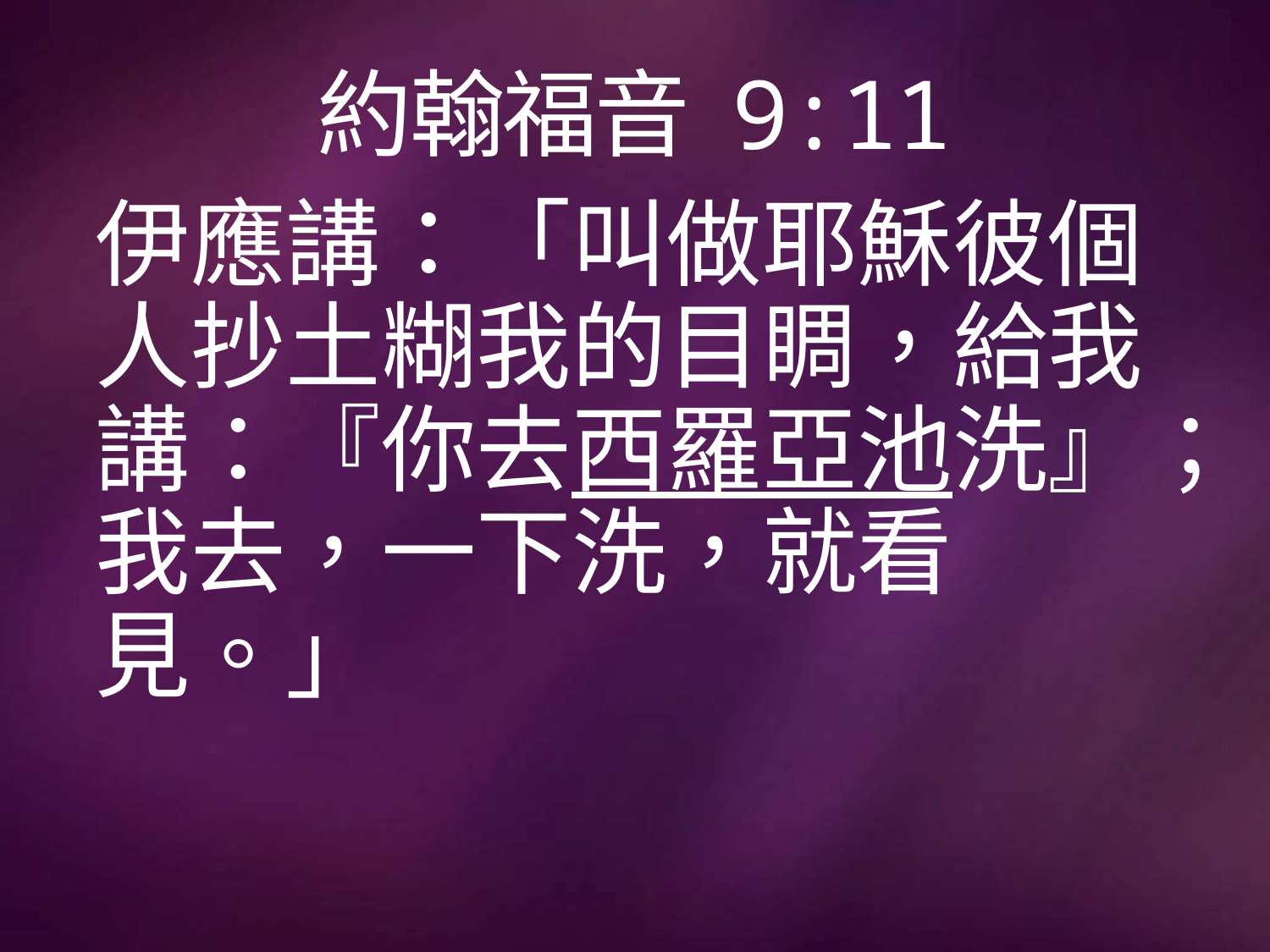

# 約翰福音 9:11
伊應講：「叫做耶穌彼個人抄土糊我的目睭，給我講：『你去西羅亞池洗』；我去，一下洗，就看見。」